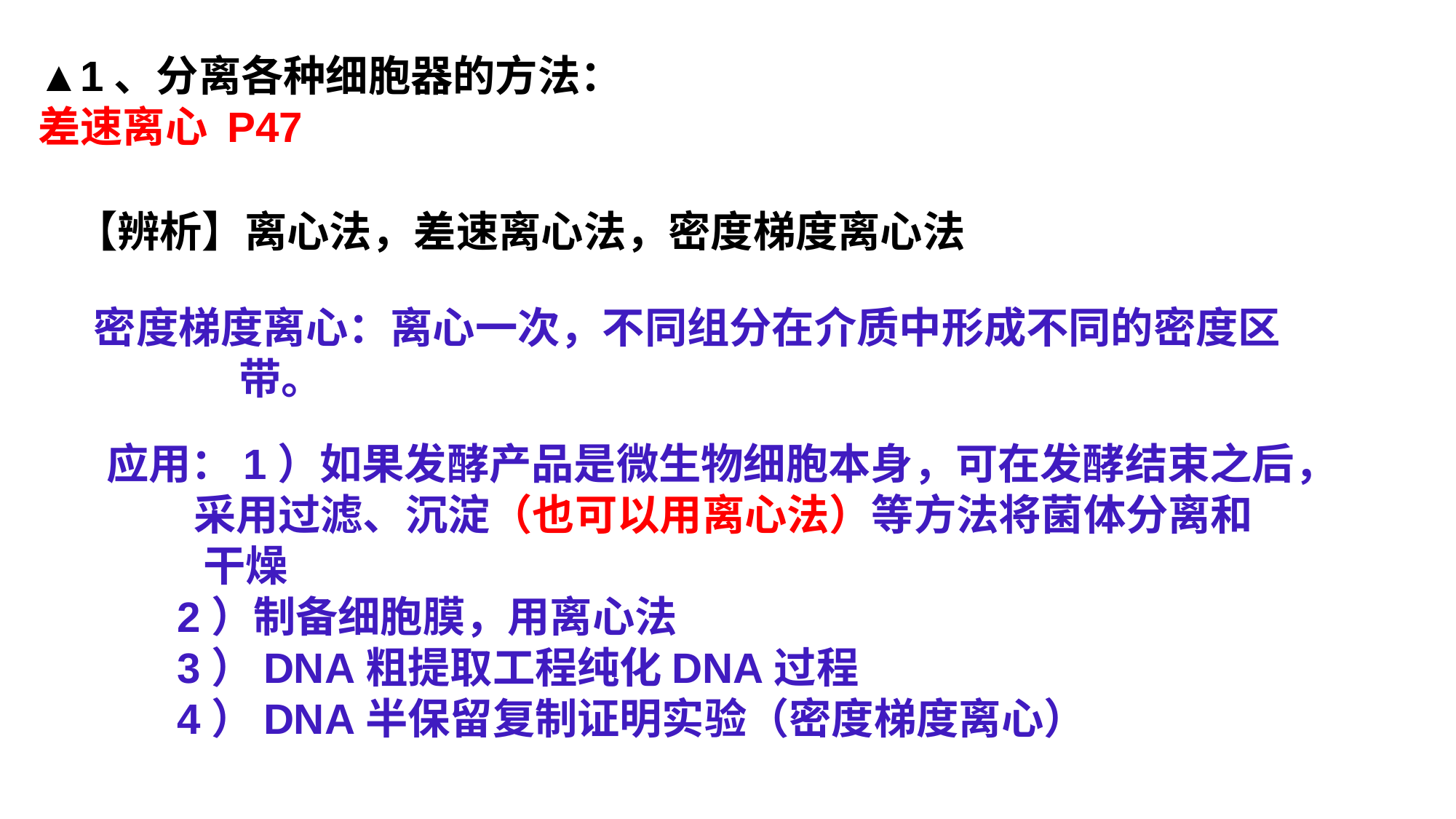

▲1、分离各种细胞器的方法：
差速离心 P47
【辨析】离心法，差速离心法，密度梯度离心法
密度梯度离心：离心一次，不同组分在介质中形成不同的密度区
              带。
应用：1）如果发酵产品是微生物细胞本身，可在发酵结束之后，
        采用过滤、沉淀（也可以用离心法）等方法将菌体分离和
         干燥
      2）制备细胞膜，用离心法
      3）DNA粗提取工程纯化DNA过程
      4）DNA半保留复制证明实验（密度梯度离心）